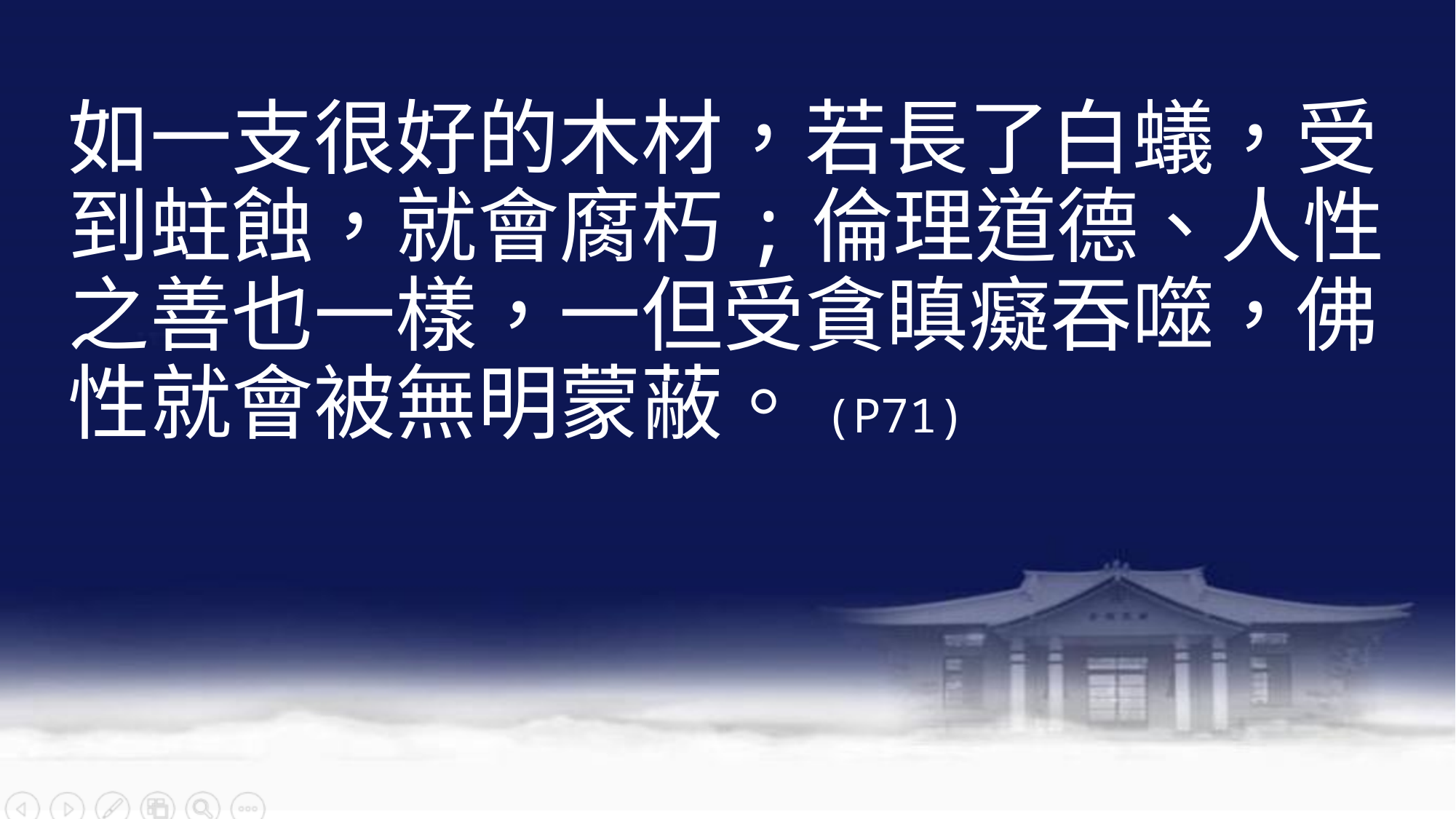

# 如一支很好的木材，若長了白蟻，受到蛀蝕，就會腐朽;倫理道德、人性之善也一樣，一但受貪瞋癡吞噬，佛性就會被無明蒙蔽。(P71)